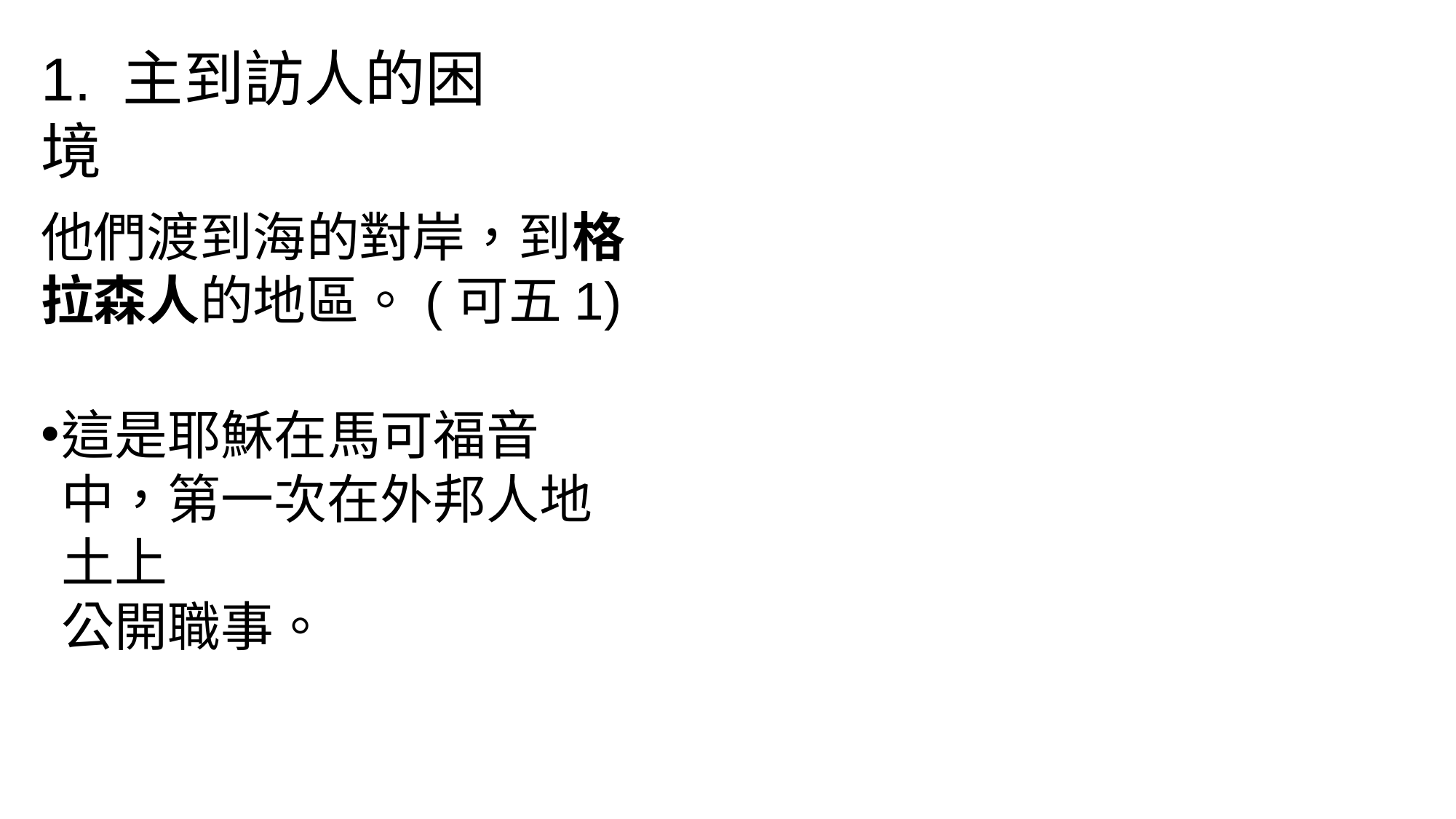

1. 主到訪人的困境
他們渡到海的對岸，到格拉森人的地區。(可五1)
這是耶穌在馬可福音中，第一次在外邦人地土上
公開職事。